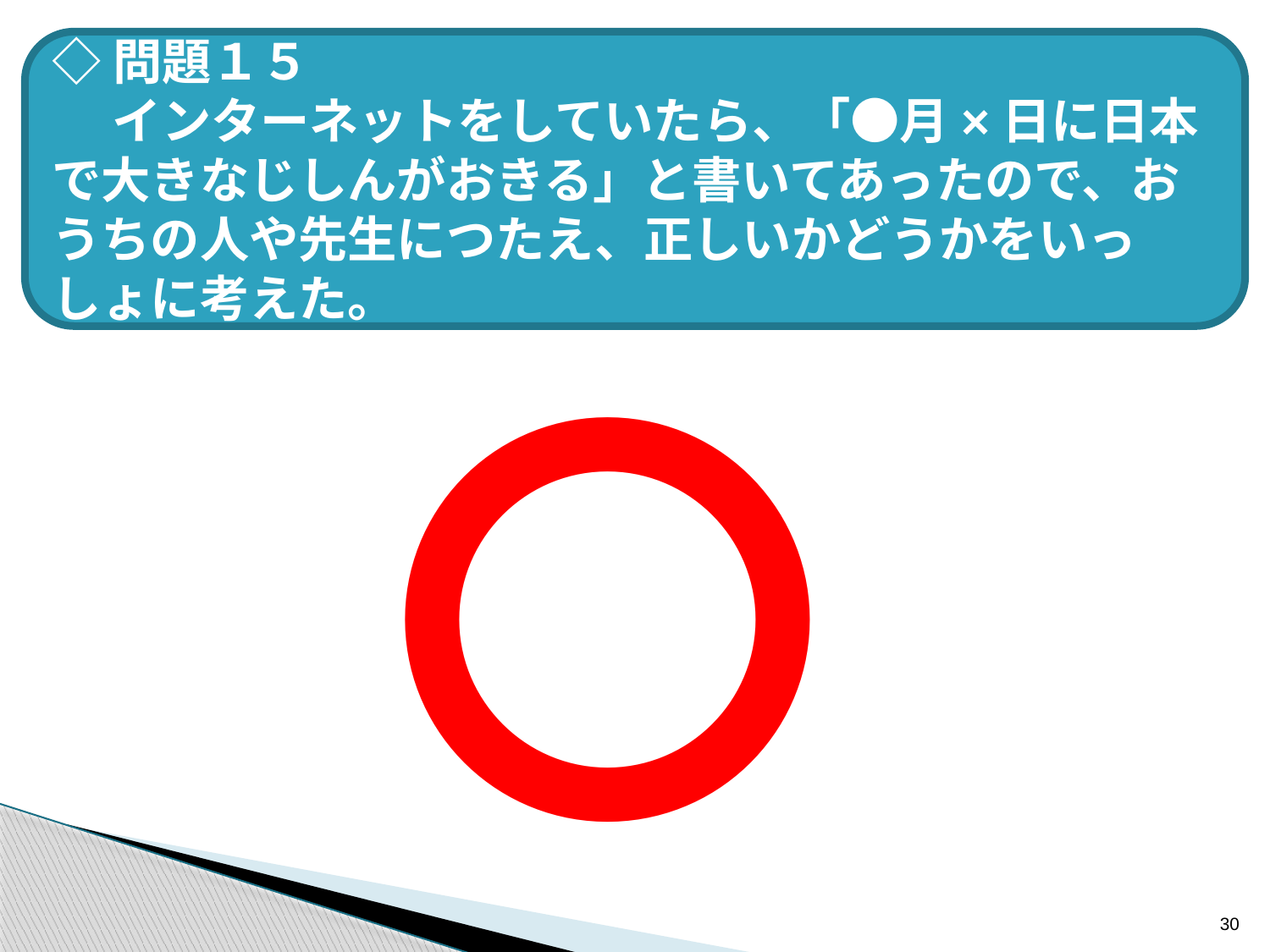

◇問題１５
　 インターネットをしていたら、「●月×日に日本で大きなじしんがおきる」と書いてあったので、おうちの人や先生につたえ、正しいかどうかをいっしょに考えた。

〇

30